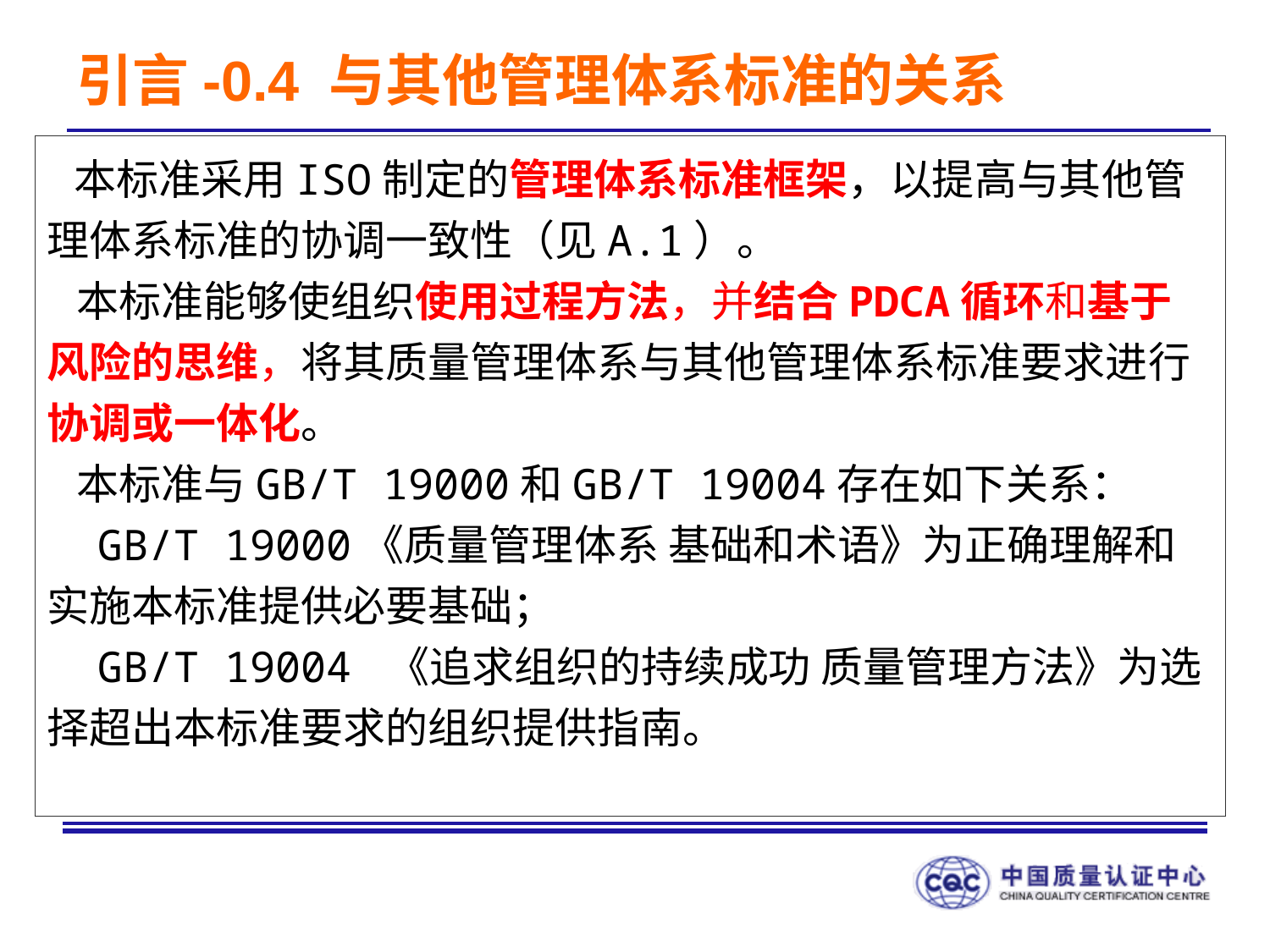

引言-0.4 与其他管理体系标准的关系
   本标准采用ISO制定的管理体系标准框架，以提高与其他管理体系标准的协调一致性（见A.1）。
  本标准能够使组织使用过程方法，并结合PDCA循环和基于风险的思维，将其质量管理体系与其他管理体系标准要求进行协调或一体化。
  本标准与GB/T 19000和GB/T 19004存在如下关系：
  GB/T 19000《质量管理体系 基础和术语》为正确理解和实施本标准提供必要基础；
  GB/T 19004 《追求组织的持续成功 质量管理方法》为选择超出本标准要求的组织提供指南。